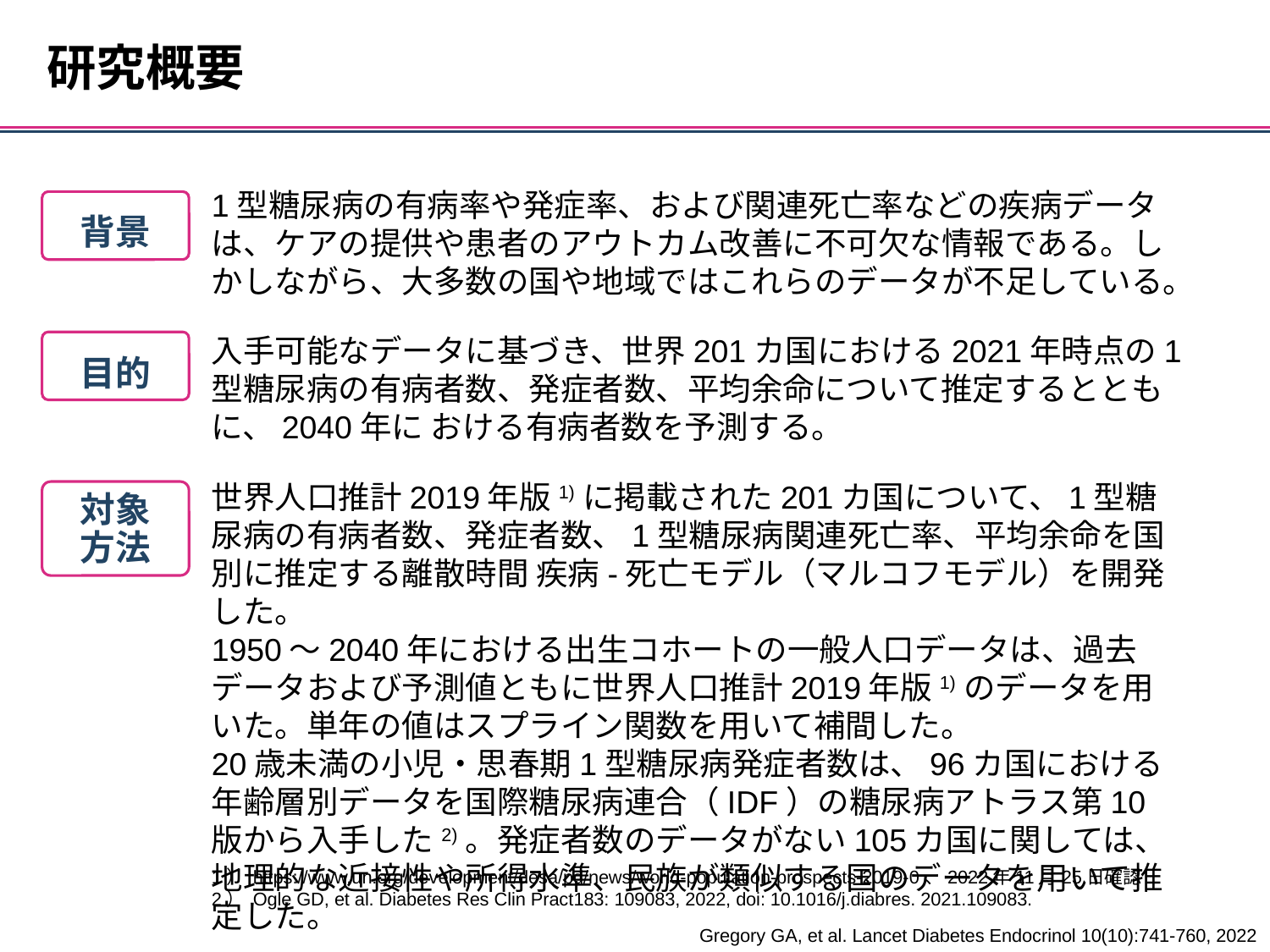

研究概要
1型糖尿病の有病率や発症率、および関連死亡率などの疾病データは、ケアの提供や患者のアウトカム改善に不可欠な情報である。しかしながら、大多数の国や地域ではこれらのデータが不足している。

背景
入手可能なデータに基づき、世界201カ国における2021年時点の1型糖尿病の有病者数、発症者数、平均余命について推定するとともに、2040年に おける有病者数を予測する。

目的
世界人口推計2019年版1)に掲載された201カ国について、1型糖尿病の有病者数、発症者数、1型糖尿病関連死亡率、平均余命を国別に推定する離散時間 疾病-死亡モデル（マルコフモデル）を開発した。
1950～2040年における出生コホートの一般人口データは、過去データおよび予測値ともに世界人口推計2019年版1)のデータを用いた。単年の値はスプライン関数を用いて補間した。
20歳未満の小児・思春期1型糖尿病発症者数は、96カ国における年齢層別データを国際糖尿病連合（IDF）の糖尿病アトラス第10版から入手した2)。発症者数のデータがない105カ国に関しては、地理的な近接性や所得水準、民族が類似する国のデータを用いて推定した。

対象
方法
1） https://www.un.org/development/desa/pd/news/world-population-prospects-2019-0、2022年11月25日確認
2） Ogle GD, et al. Diabetes Res Clin Pract183: 109083, 2022, doi: 10.1016/j.diabres. 2021.109083.
Gregory GA, et al. Lancet Diabetes Endocrinol 10(10):741-760, 2022